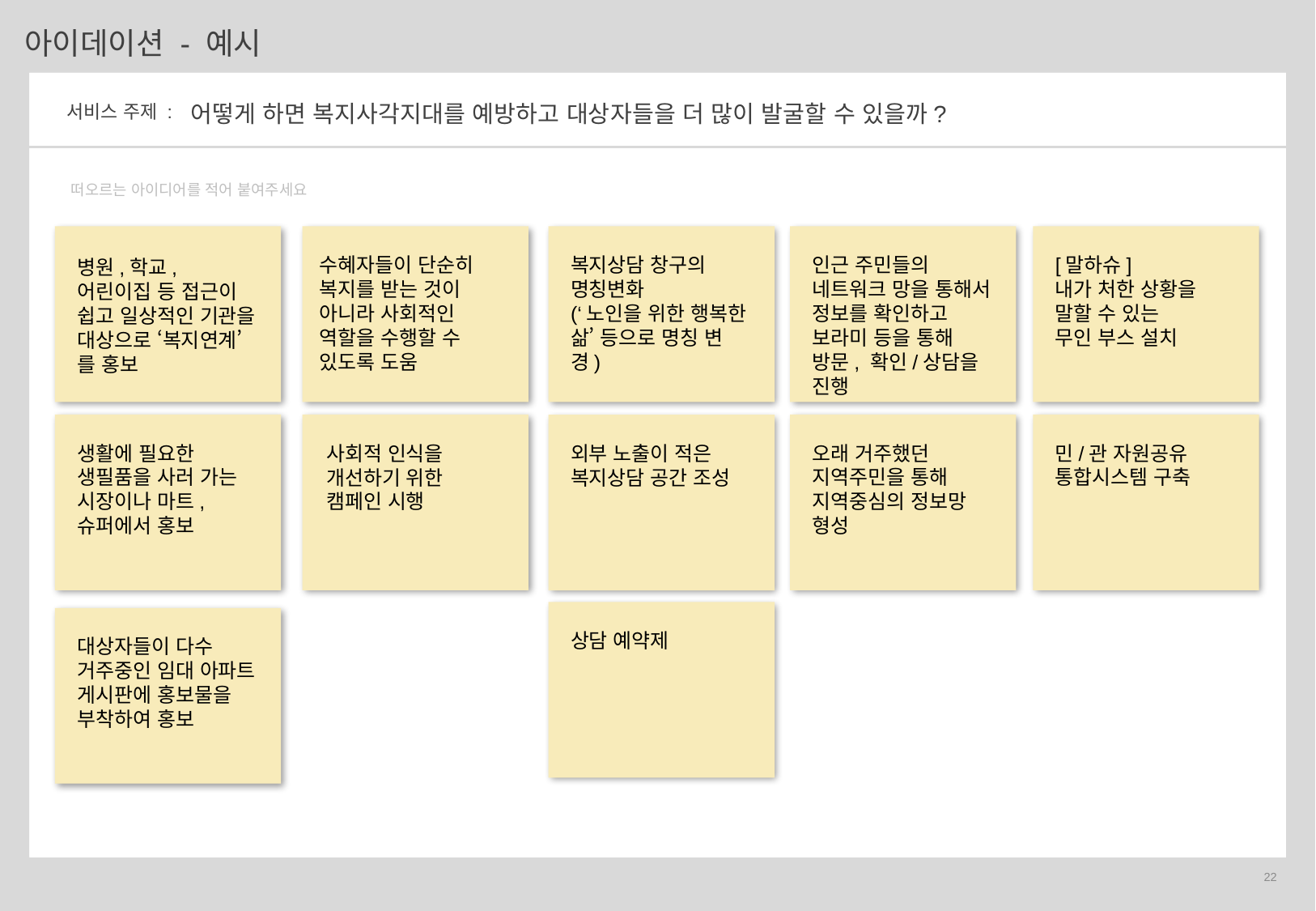

아이데이션 - 예시

어떻게 하면 복지사각지대를 예방하고 대상자들을 더 많이 발굴할 수 있을까?
서비스 주제 :
떠오르는 아이디어를 적어 붙여주세요

수혜자들이 단순히
복지를 받는 것이 아니라 사회적인 역할을 수행할 수 있도록 도움
복지상담 창구의
명칭변화
(‘노인을 위한 행복한 삶’ 등으로 명칭 변경)
인근 주민들의 네트워크 망을 통해서 정보를 확인하고 보라미 등을 통해 방문, 확인/상담을 진행
[말하슈]
내가 처한 상황을
말할 수 있는
무인 부스 설치
병원,학교, 어린이집 등 접근이 쉽고 일상적인 기관을 대상으로 ‘복지연계’를 홍보

사회적 인식을
개선하기 위한
캠페인 시행
생활에 필요한 생필품을 사러 가는 시장이나 마트, 슈퍼에서 홍보
오래 거주했던
지역주민을 통해
지역중심의 정보망 형성
민/관 자원공유
통합시스템 구축
외부 노출이 적은
복지상담 공간 조성

상담 예약제
대상자들이 다수 거주중인 임대 아파트 게시판에 홍보물을 부착하여 홍보